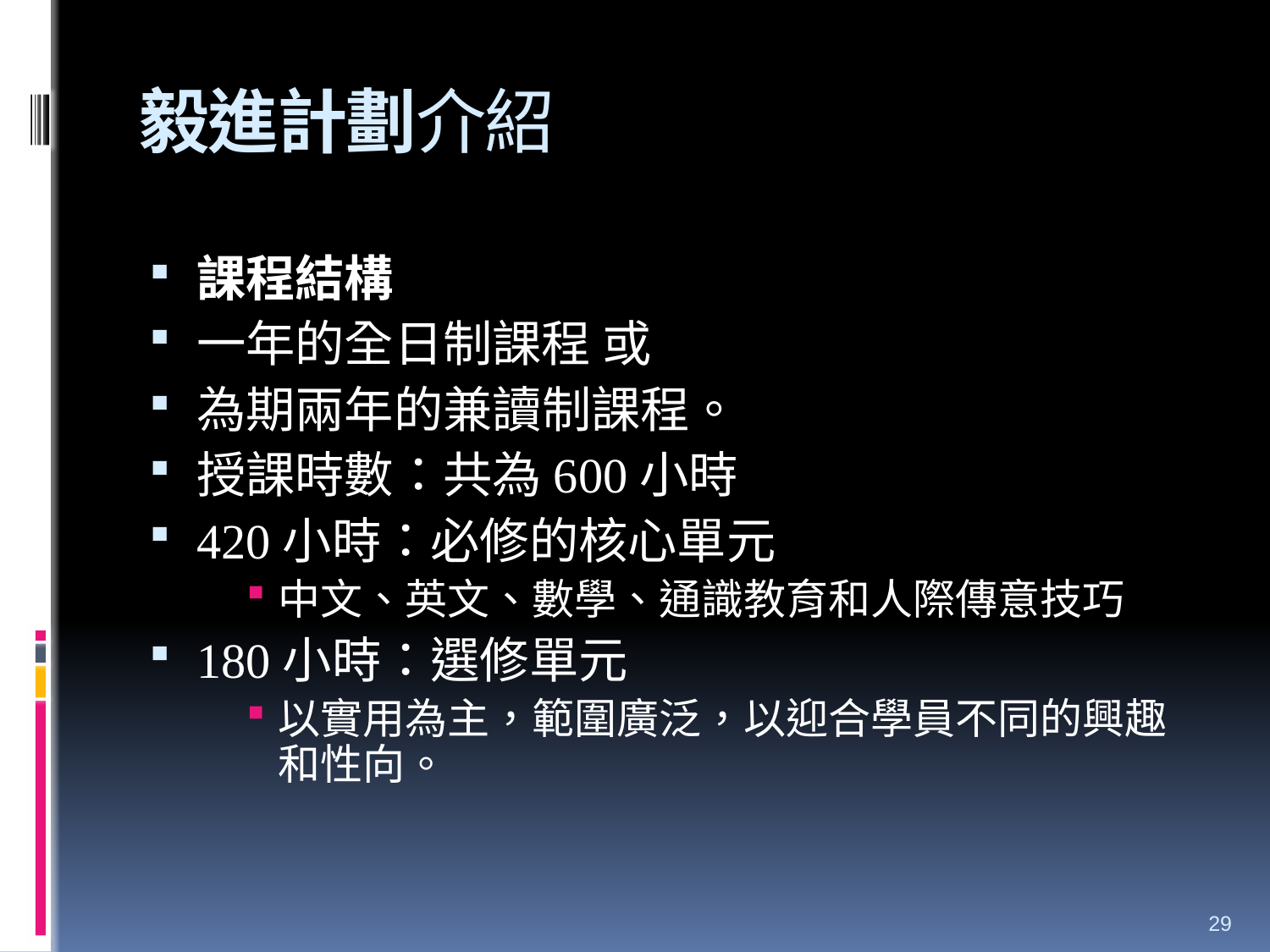

# 毅進計劃介紹
課程結構
一年的全日制課程 或
為期兩年的兼讀制課程。
授課時數：共為600小時
420小時：必修的核心單元
中文、英文、數學、通識教育和人際傳意技巧
180小時：選修單元
以實用為主，範圍廣泛，以迎合學員不同的興趣和性向。

29